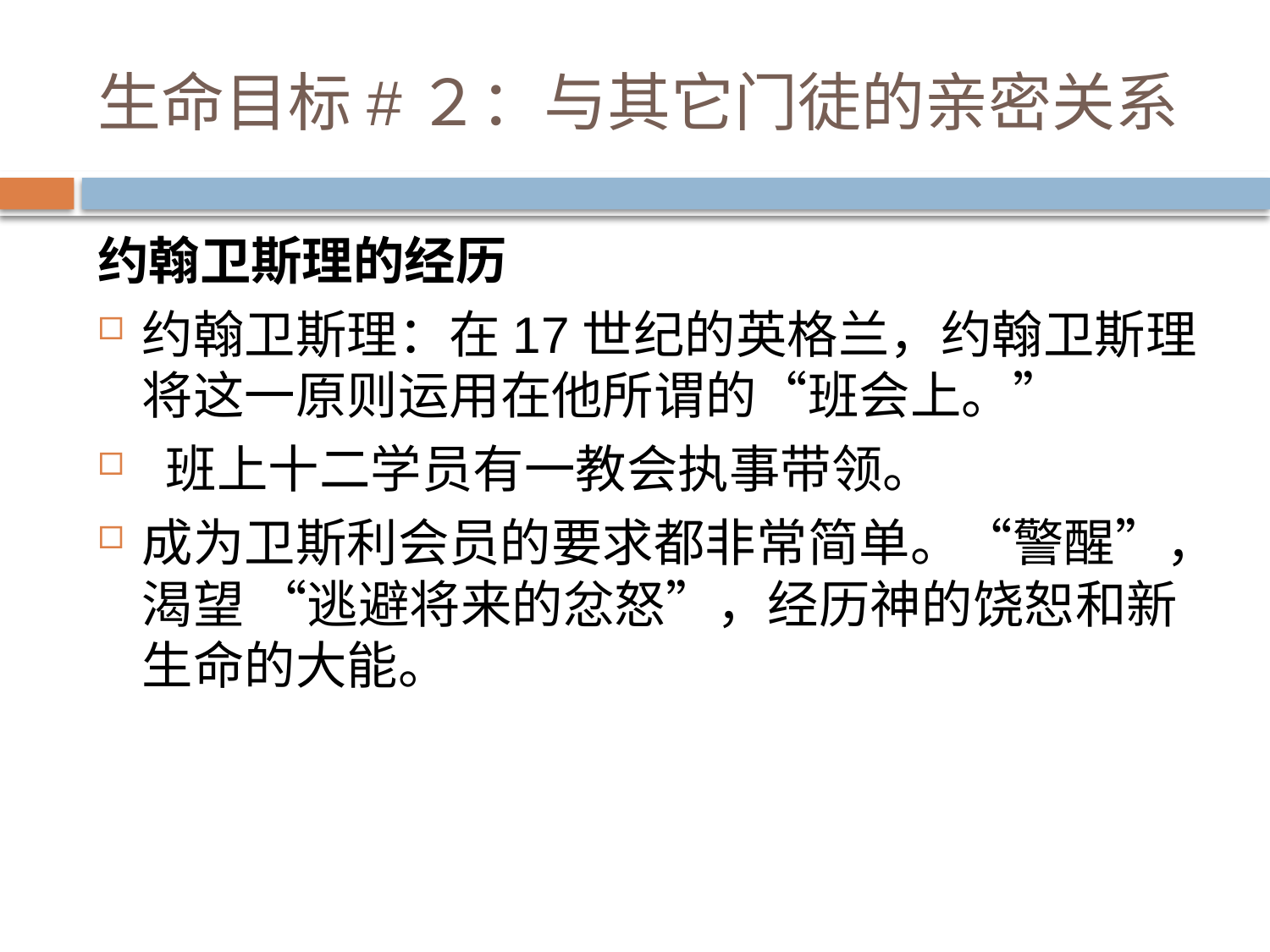

# 生命目标#２：与其它门徒的亲密关系
约翰卫斯理的经历
约翰卫斯理：在17世纪的英格兰，约翰卫斯理将这一原则运用在他所谓的“班会上。”
 班上十二学员有一教会执事带领。
成为卫斯利会员的要求都非常简单。“警醒”，渴望 “逃避将来的忿怒”，经历神的饶恕和新生命的大能。